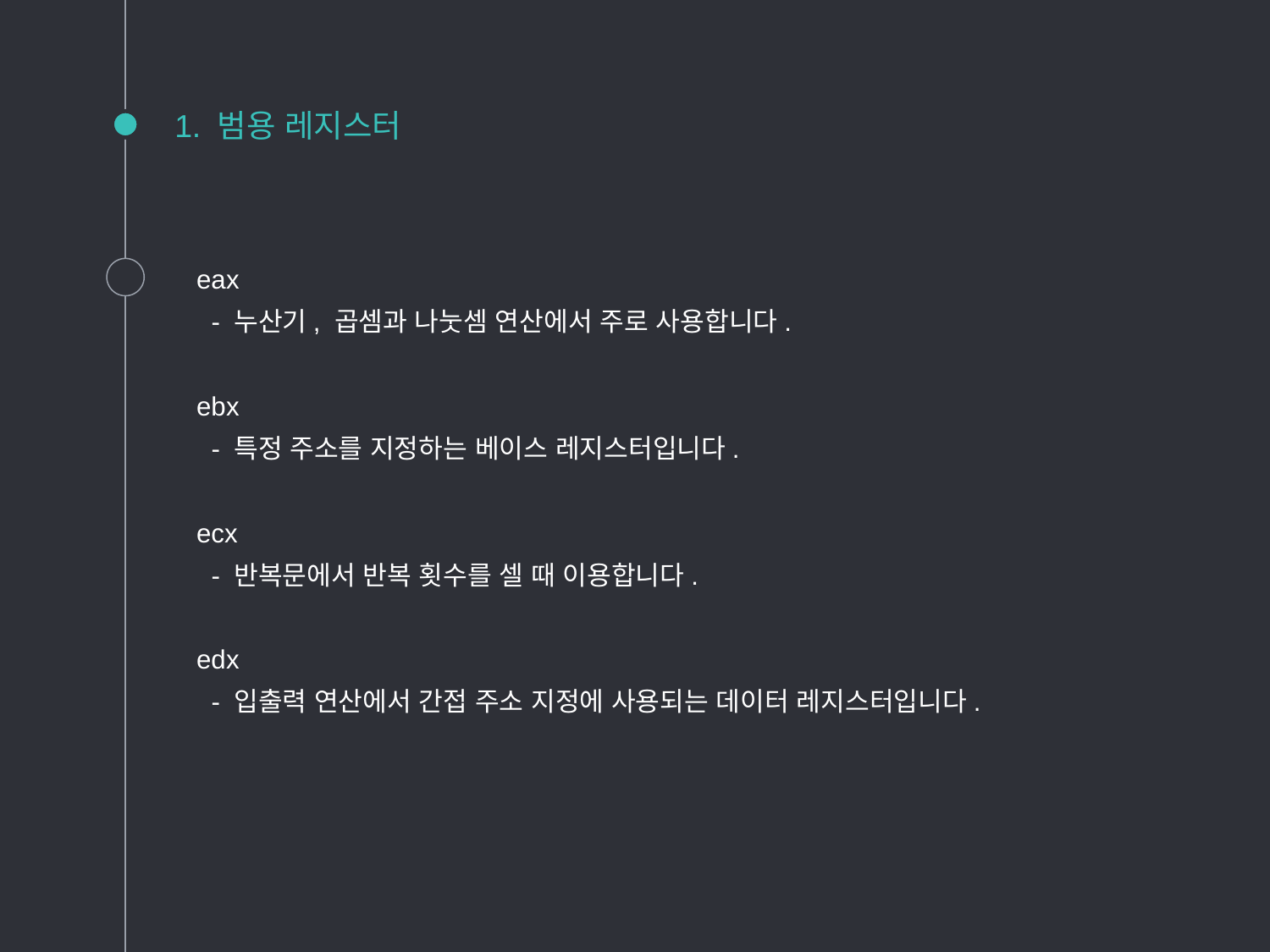

# 1. 범용 레지스터
eax
  - 누산기, 곱셈과 나눗셈 연산에서 주로 사용합니다.

ebx
  - 특정 주소를 지정하는 베이스 레지스터입니다.

ecx
  - 반복문에서 반복 횟수를 셀 때 이용합니다.

edx
  - 입출력 연산에서 간접 주소 지정에 사용되는 데이터 레지스터입니다.